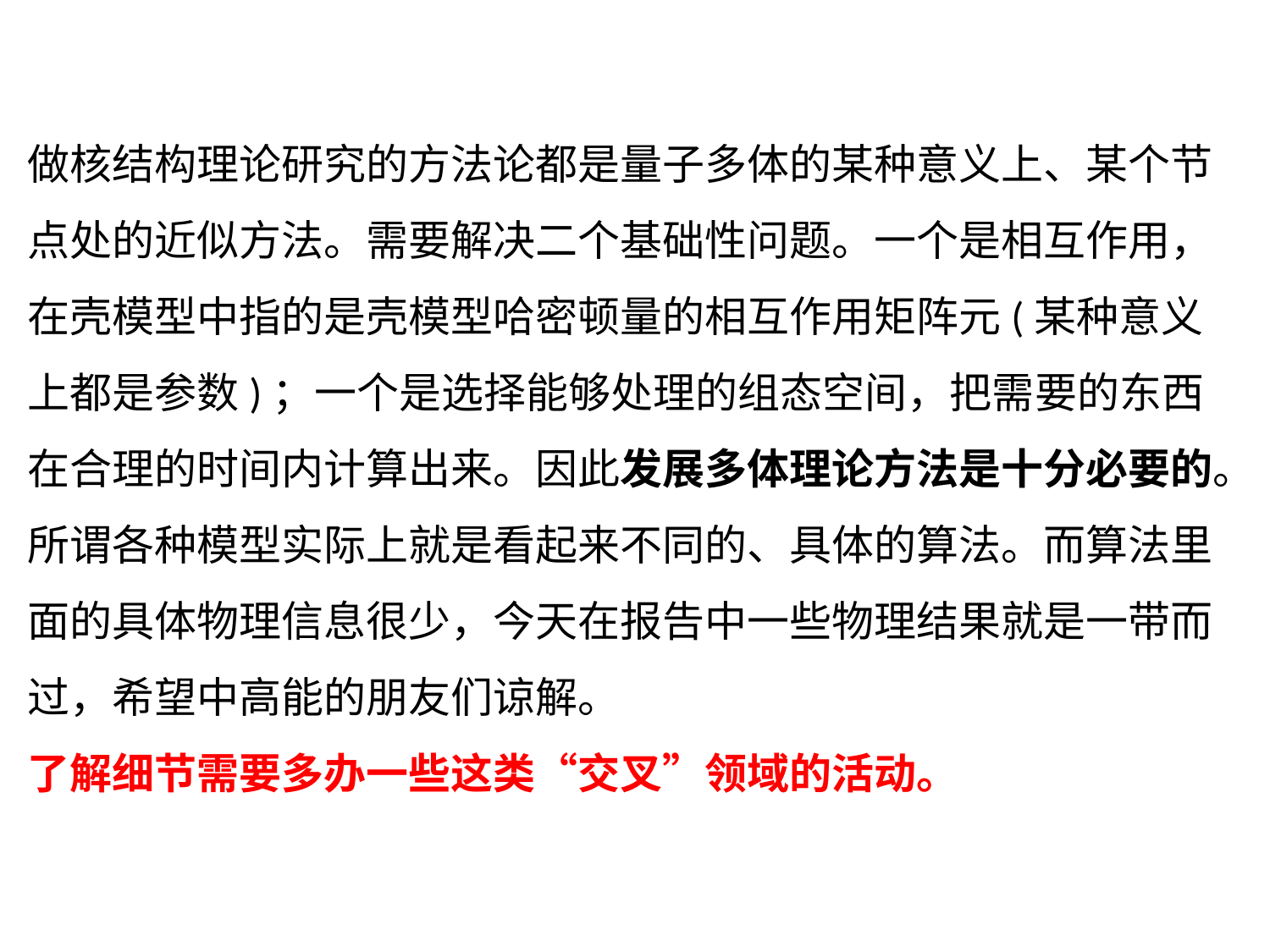

做核结构理论研究的方法论都是量子多体的某种意义上、某个节点处的近似方法。需要解决二个基础性问题。一个是相互作用，在壳模型中指的是壳模型哈密顿量的相互作用矩阵元(某种意义上都是参数)；一个是选择能够处理的组态空间，把需要的东西在合理的时间内计算出来。因此发展多体理论方法是十分必要的。
所谓各种模型实际上就是看起来不同的、具体的算法。而算法里面的具体物理信息很少，今天在报告中一些物理结果就是一带而过，希望中高能的朋友们谅解。
了解细节需要多办一些这类“交叉”领域的活动。